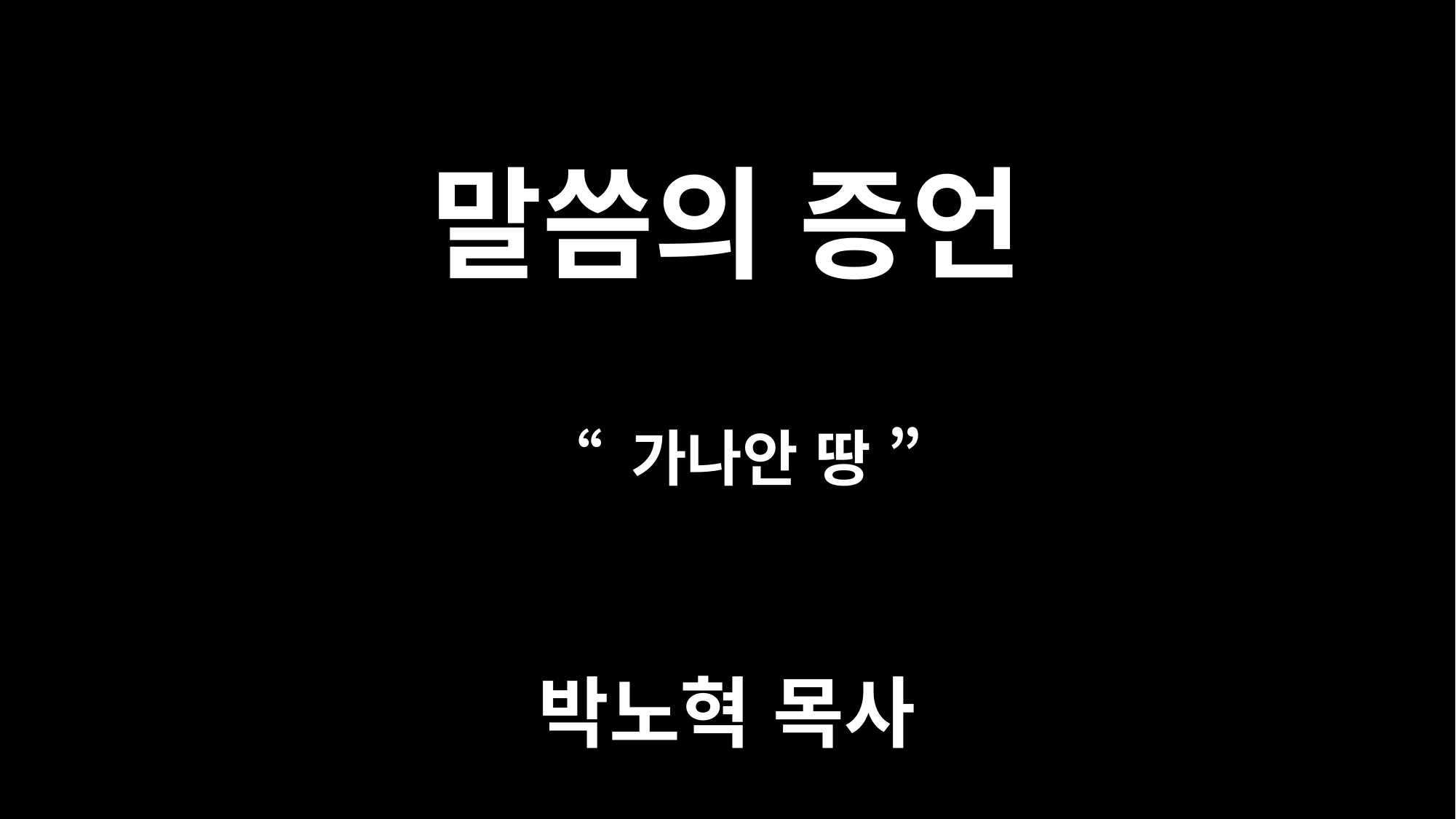

# 말씀의 증언
“ 가나안 땅 ”
박노혁 목사